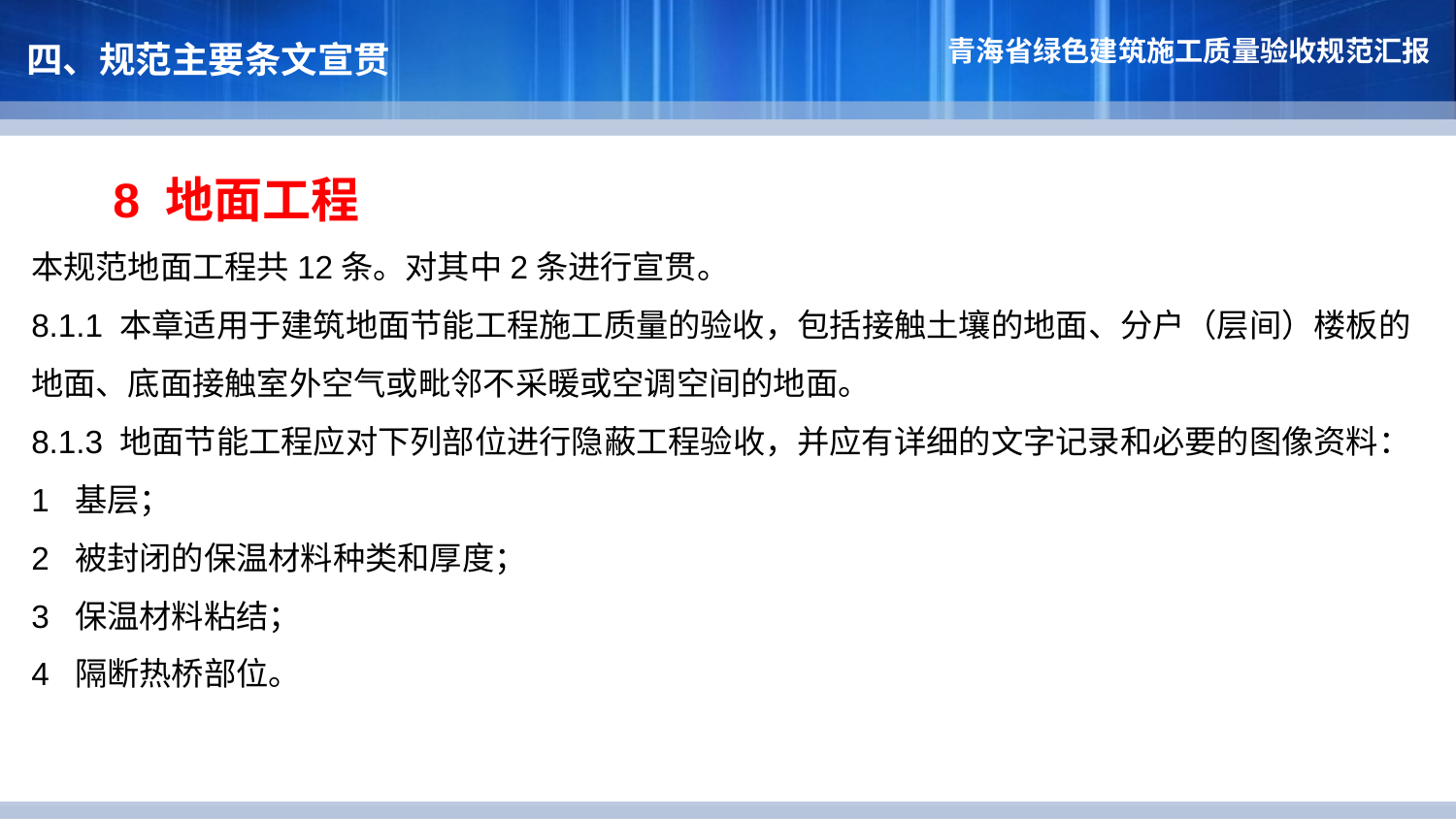

四、规范主要条文宣贯
      8 地面工程
本规范地面工程共12条。对其中2条进行宣贯。
8.1.1 本章适用于建筑地面节能工程施工质量的验收，包括接触土壤的地面、分户（层间）楼板的地面、底面接触室外空气或毗邻不采暖或空调空间的地面。
8.1.3 地面节能工程应对下列部位进行隐蔽工程验收，并应有详细的文字记录和必要的图像资料：
1  基层；
2  被封闭的保温材料种类和厚度；
3  保温材料粘结；
4  隔断热桥部位。